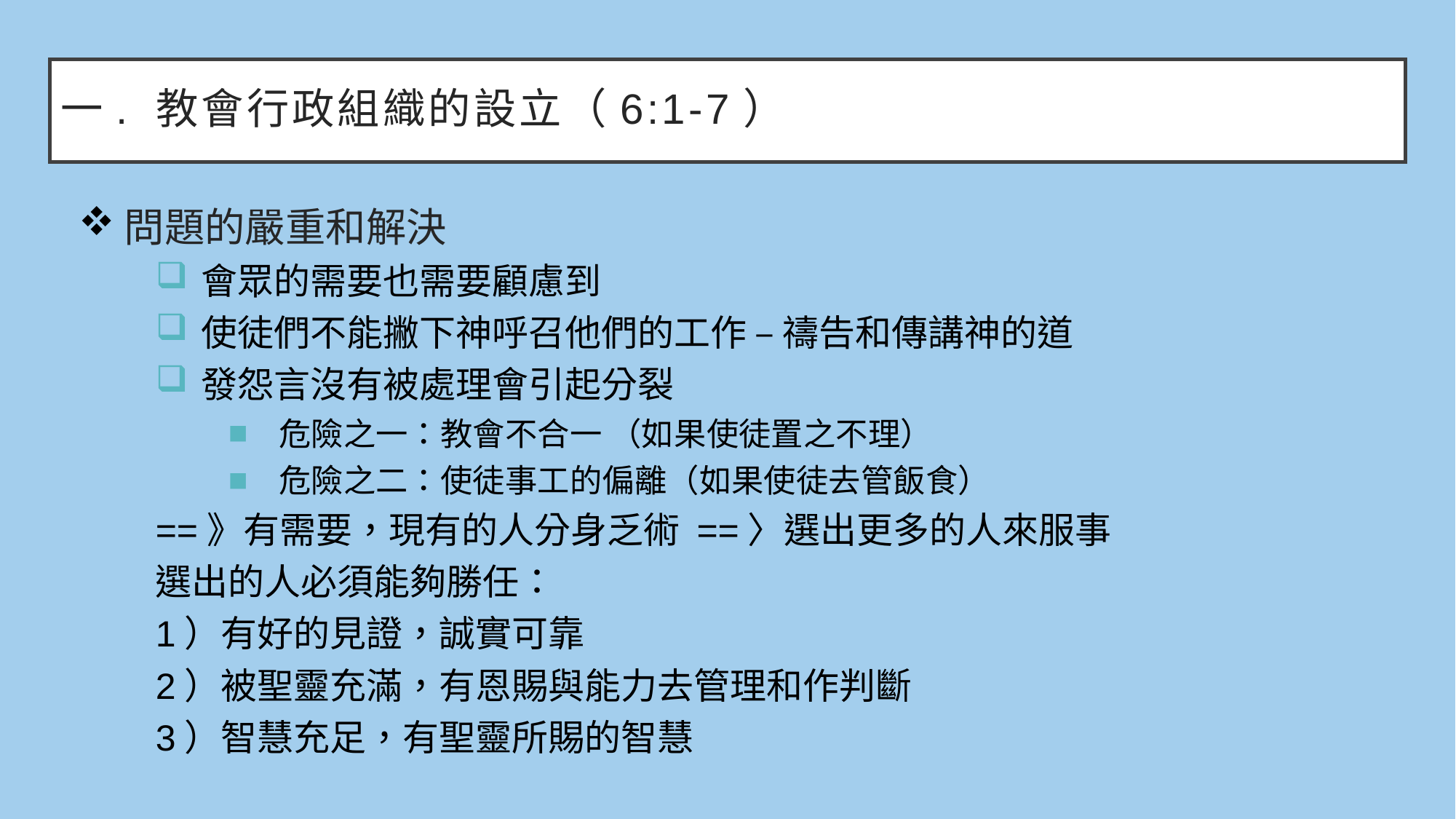

# 一. 教會行政組織的設立（6:1-7）
問題的嚴重和解決
會眾的需要也需要顧慮到
使徒們不能撇下神呼召他們的工作 – 禱告和傳講神的道
發怨言沒有被處理會引起分裂
危險之一：教會不合一 （如果使徒置之不理）
危險之二：使徒事工的偏離（如果使徒去管飯食）
==》有需要，現有的人分身乏術 ==〉選出更多的人來服事
選出的人必須能夠勝任：
1）有好的見證，誠實可靠
2）被聖靈充滿，有恩賜與能力去管理和作判斷
3）智慧充足，有聖靈所賜的智慧